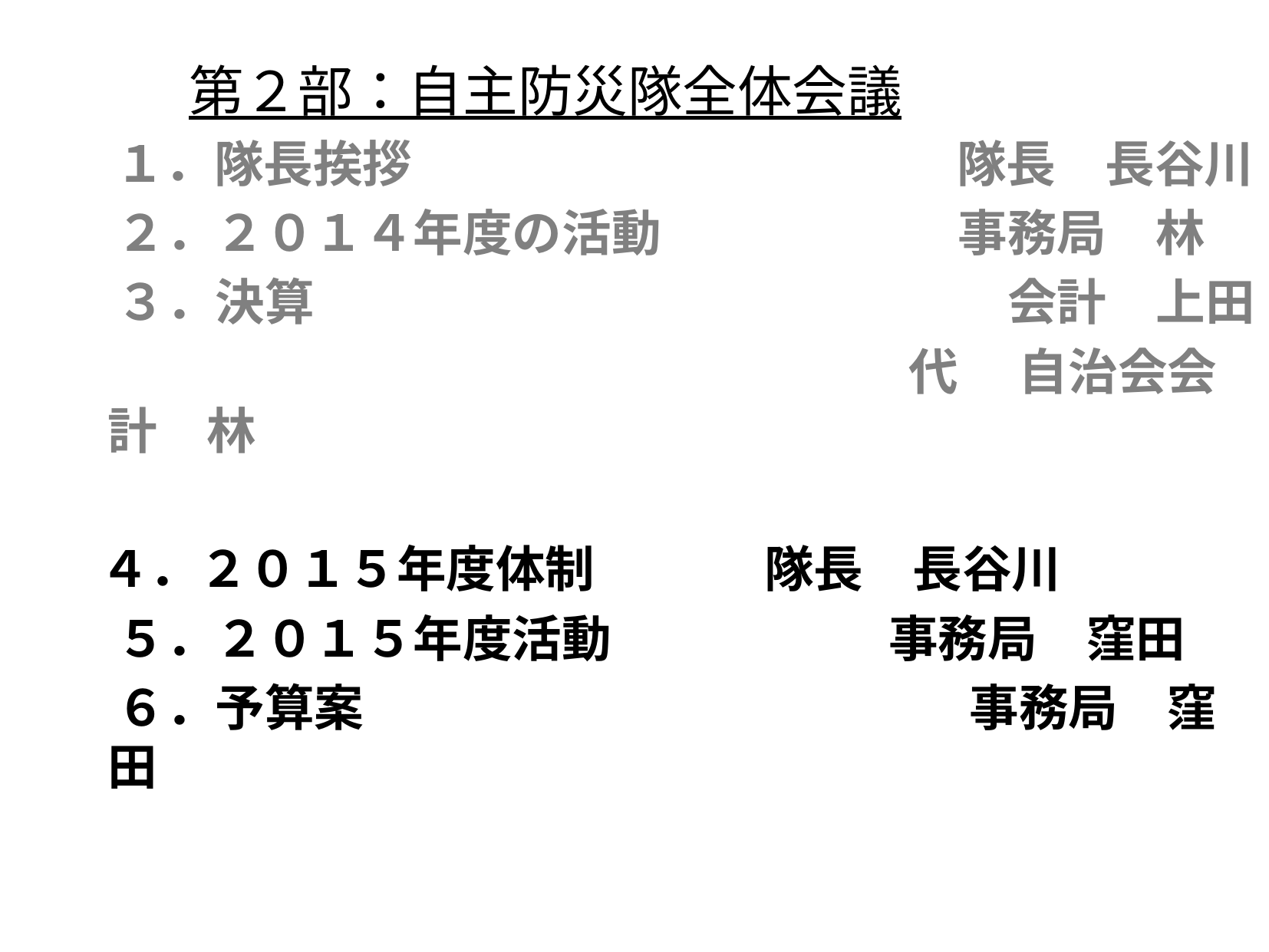

第２部：自主防災隊全体会議
　１．隊長挨拶　　　　　　　　　　　隊長　長谷川
　２．２０１４年度の活動　　　　　　事務局　林
　３．決算　　　　　　　　　　　　　　会計　上田
　　　　　　　　　　　　　　　　　代　 自治会会計　林

  ４．２０１５年度体制               隊長　長谷川
　５．２０１５年度活動       　　　　事務局　窪田
　６．予算案 　　　　　　　　　　　　事務局　窪田